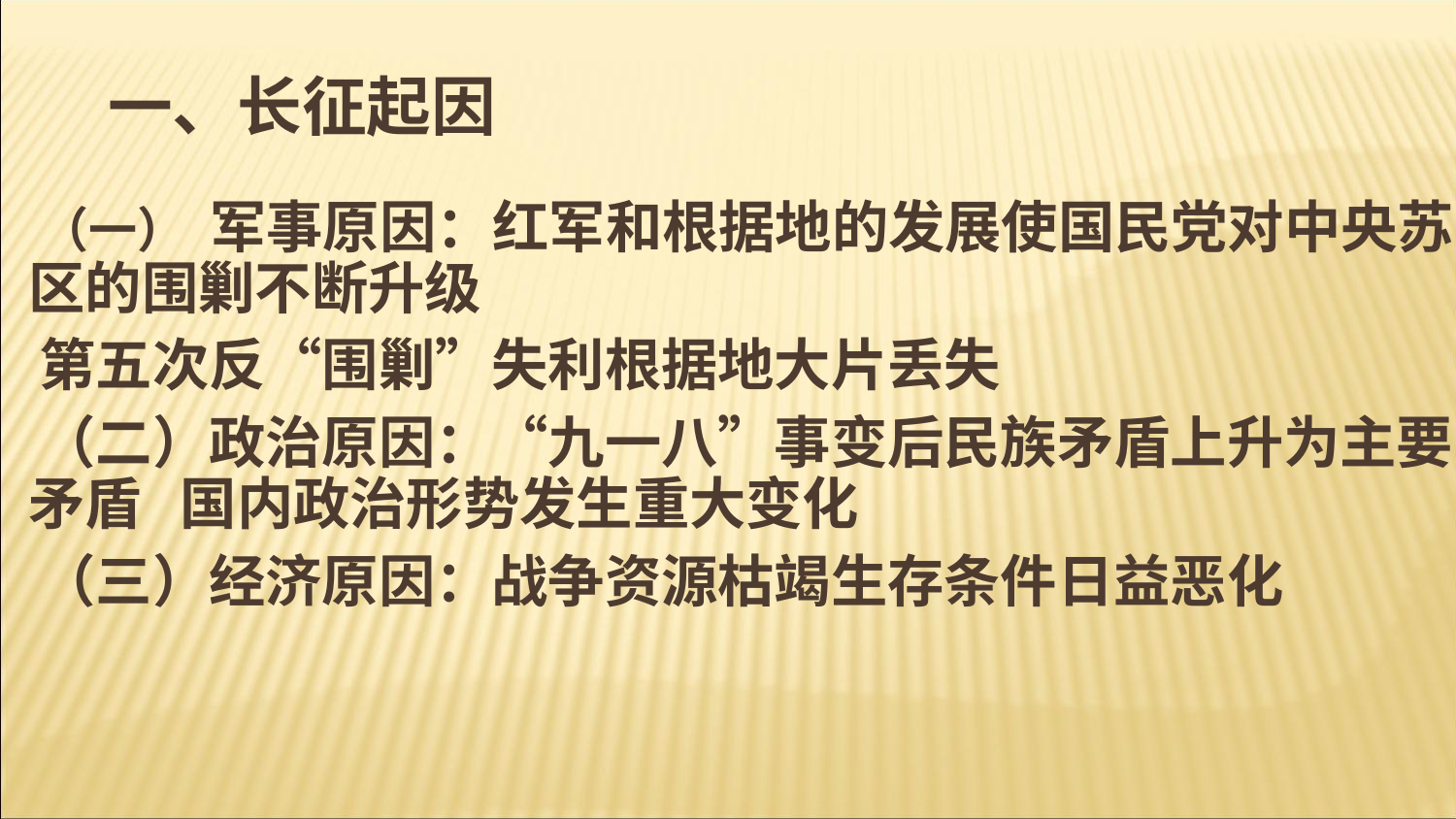

一、长征起因
     （一）  军事原因：红军和根据地的发展使国民党对中央苏区的围剿不断升级
    第五次反“围剿”失利根据地大片丢失
    （二）政治原因：“九一八”事变后民族矛盾上升为主要矛盾   国内政治形势发生重大变化
    （三）经济原因：战争资源枯竭生存条件日益恶化